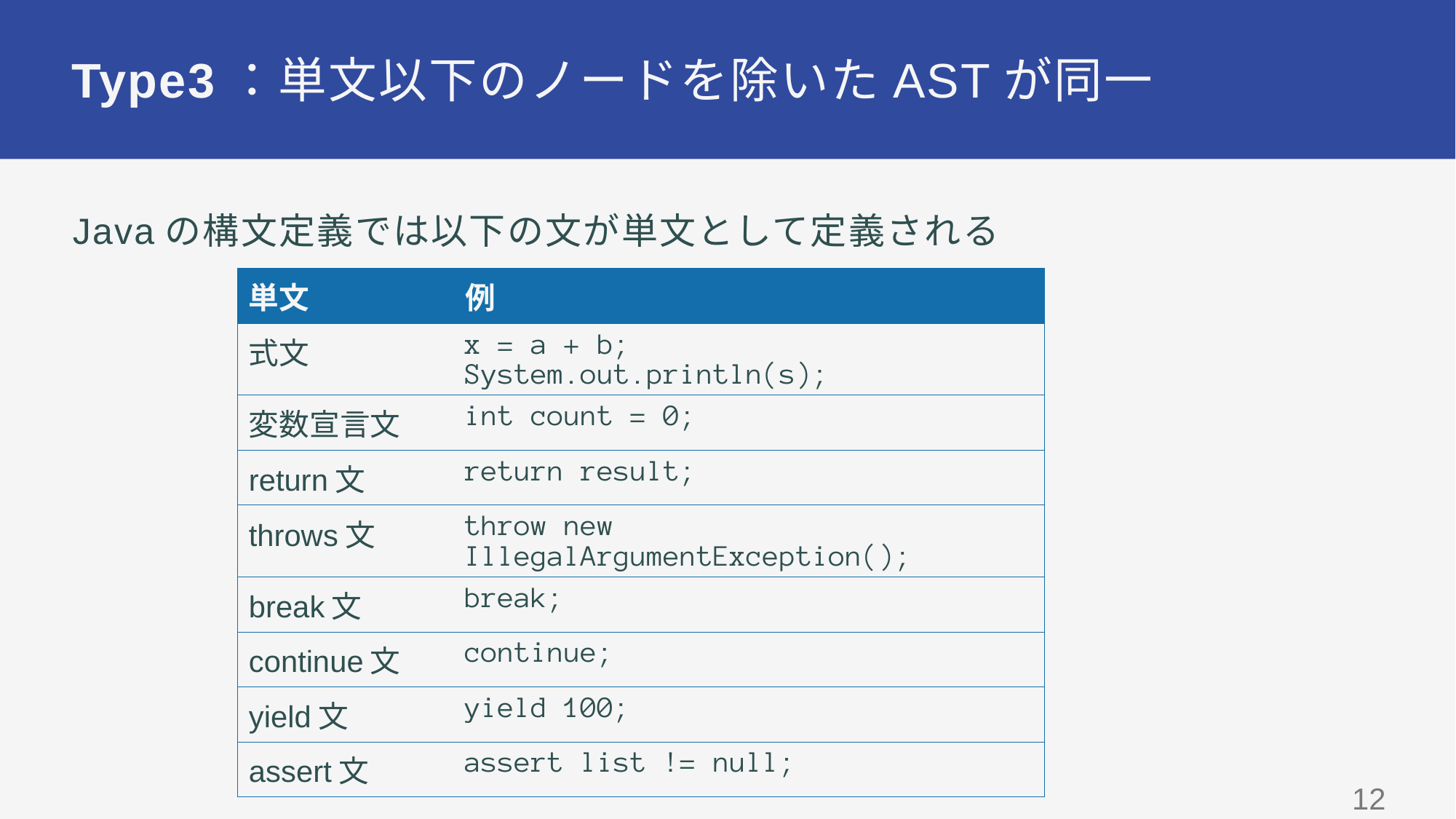

# Type3：単文以下のノードを除いたASTが同一
Javaの構文定義では以下の文が単文として定義される
| 単文 | 例 |
| --- | --- |
| 式文 | x = a + b; System.out.println(s); |
| 変数宣言文 | int count = 0; |
| return文 | return result; |
| throws文 | throw new IllegalArgumentException(); |
| break文 | break; |
| continue文 | continue; |
| yield文 | yield 100; |
| assert文 | assert list != null; |
12